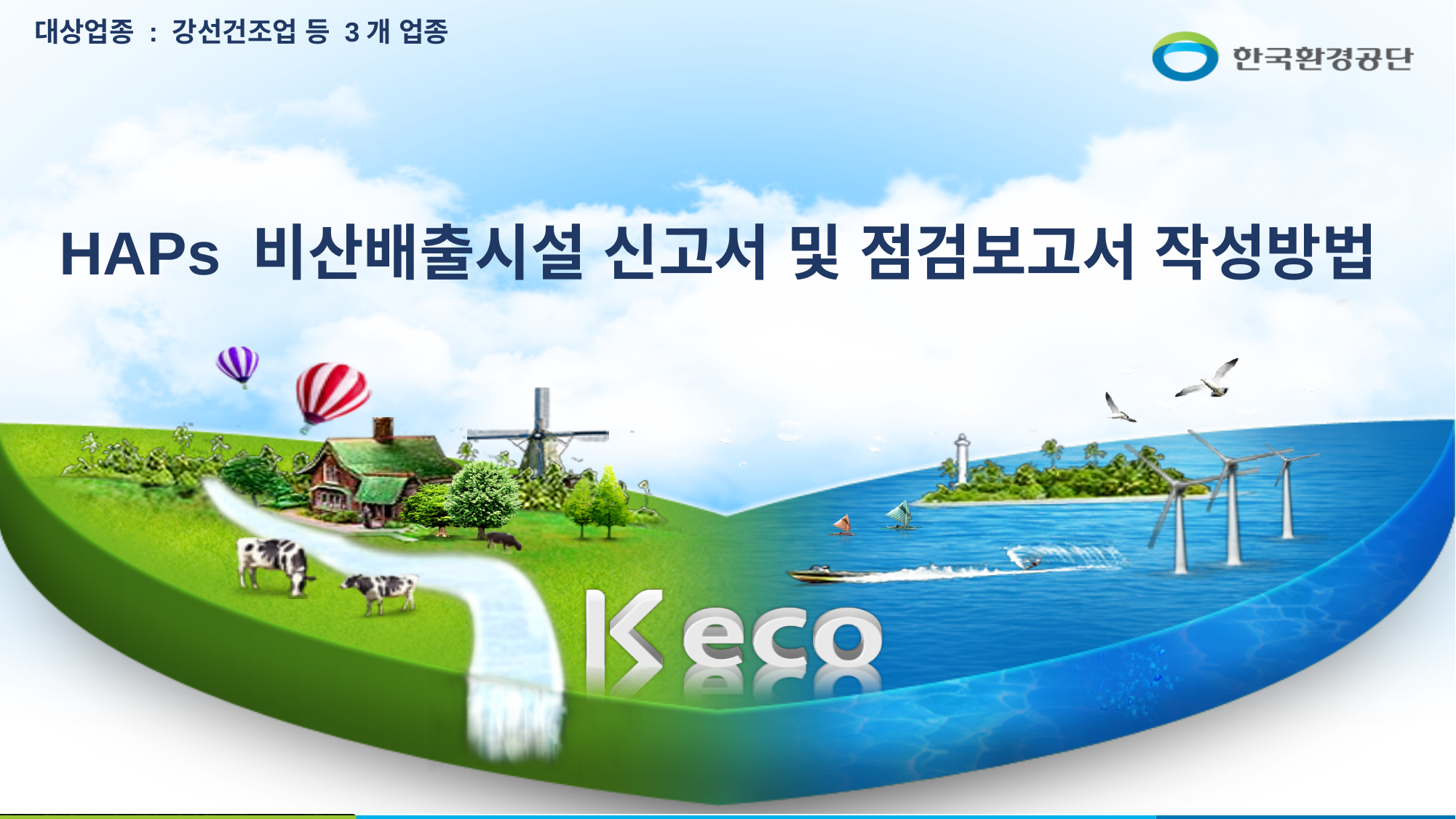

대상업종 : 강선건조업 등 3개 업종
HAPs 비산배출시설 신고서 및 점검보고서 작성방법